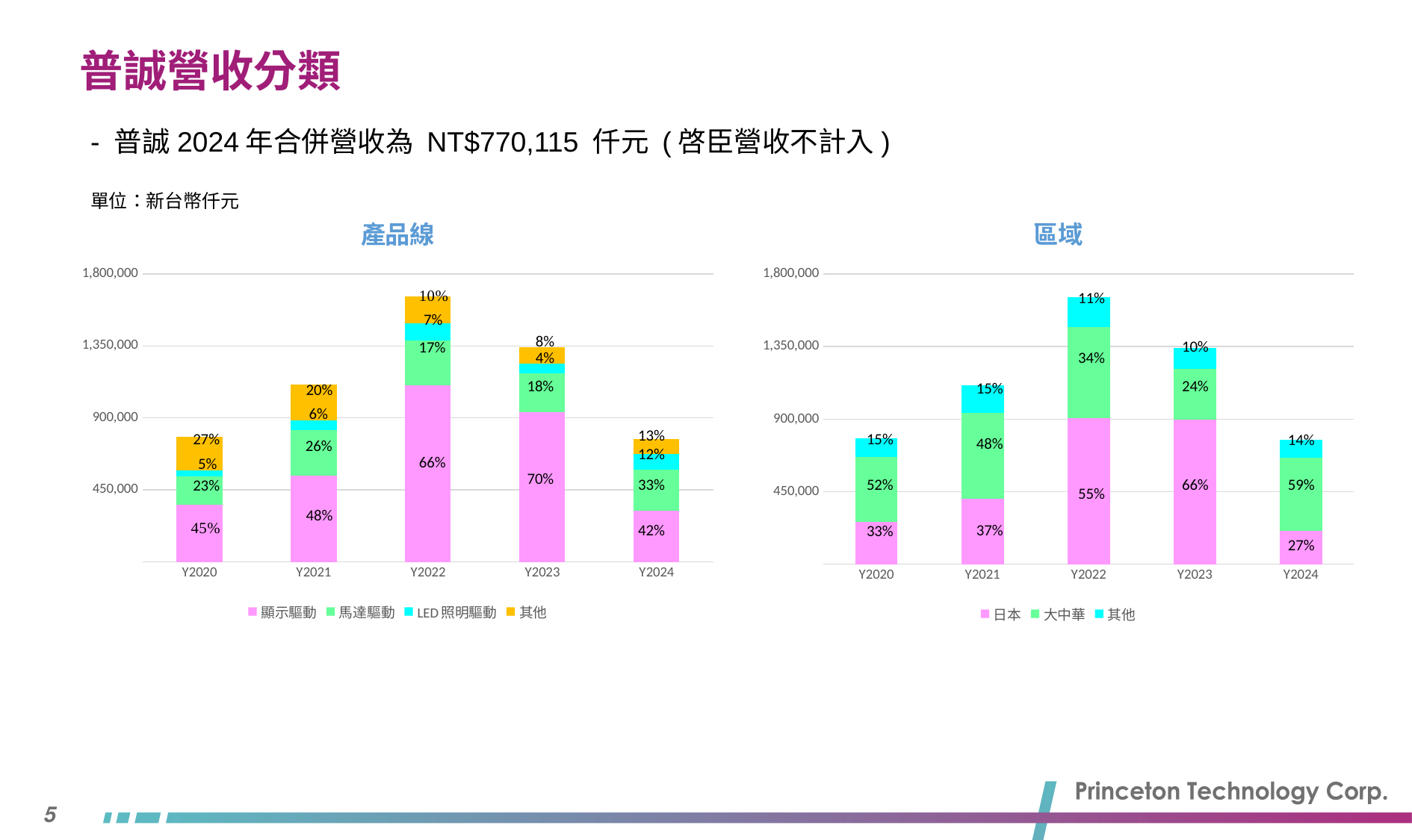

普誠營收分類
- 普誠2024年合併營收為 NT$770,115 仟元 (啓臣營收不計入)
單位：新台幣仟元

### Chart: 產品線

| Category | 顯示驅動 | 馬達驅動 | LED照明驅動 | 其他 |
|---|---|---|---|---|
| Y2020 | 357736675.0 | 177839467.0 | 36874633.27770001 | 210593707.0 |
| Y2021 | 538089763.8610799 | 283601907.2449 | 64820294.357099995 | 222188068.0 |
| Y2022 | 1105025296.0 | 277334852.0 | 111079845.0 | 165276900.0 |
| Y2023 | 934759464.0 | 244598923.0 | 58895636.0 | 104813302.0 |
| Y2024 | 321319748.0 | 256966265.0 | 94656590.0 | 97165489.0 |

### Chart: 區域

| Category | 日本 | 大中華 | 其他 |
|---|---|---|---|
| Y2020 | 260165832.09907 | 406545784.75977 | 116332865.0 |
| Y2021 | 407058925.30527 | 532579478.25981 | 169061629.0 |
| Y2022 | 903867907.13501 | 566721518.12676 | 188127468.0 |
| Y2023 | 896011757.00363 | 317145660.30242 | 129909908.0 |
| Y2024 | 208114875.62208 | 451479104.40126 | 110514112.0 |
11%
7%
8%
10%
17%
4%
34%
18%
24%
15%
20%
6%
13%
27%
15%
14%
48%
26%
12%
66%
5%
70%
33%
52%
66%
59%
23%
55%
48%
42%
37%
33%
27%